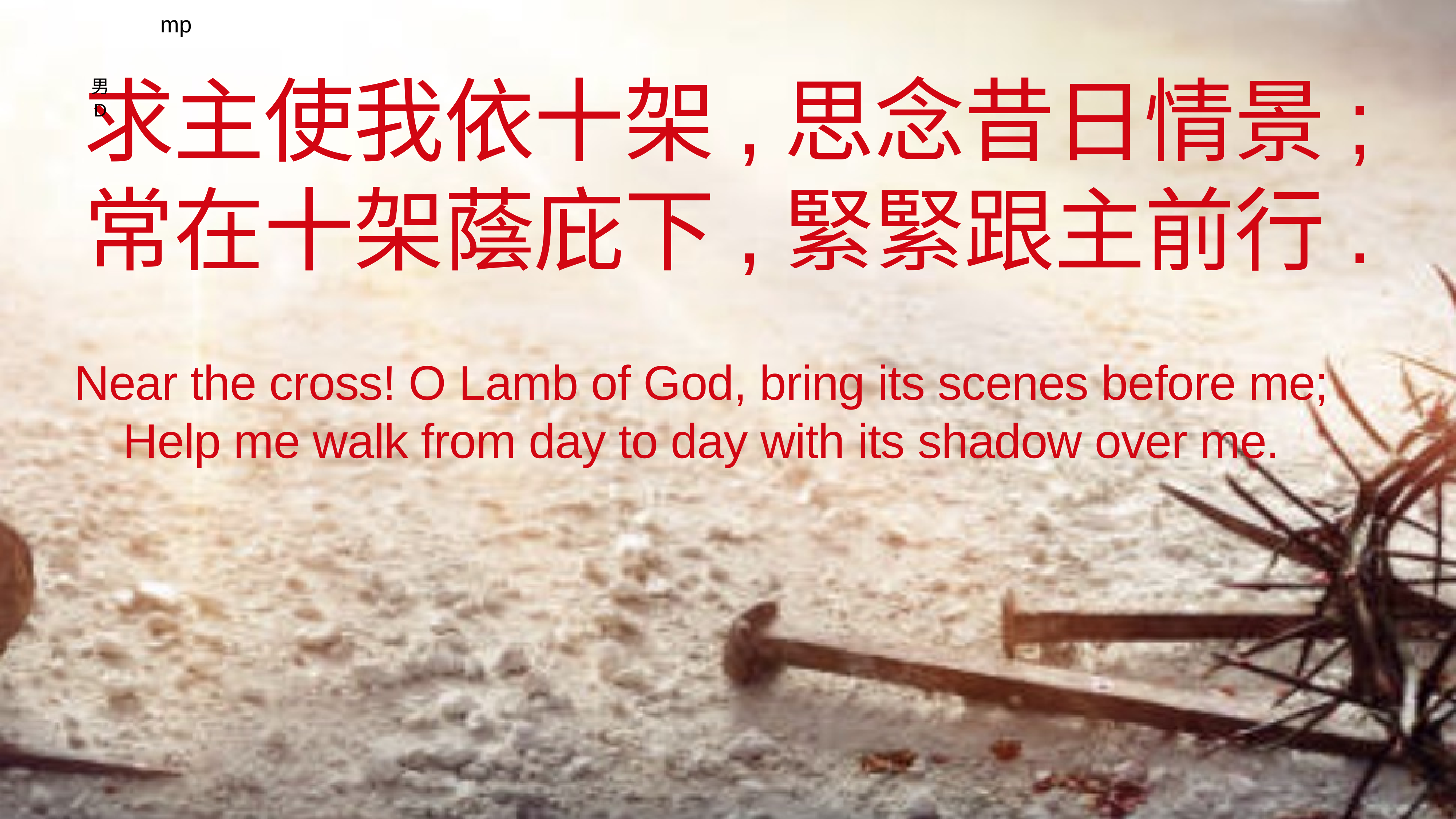

mp
# 求主使我依十架,思念昔日情景;
常在十架蔭庇下,緊緊跟主前行.
男
D
Near the cross! O Lamb of God, bring its scenes before me;
Help me walk from day to day with its shadow over me.
5